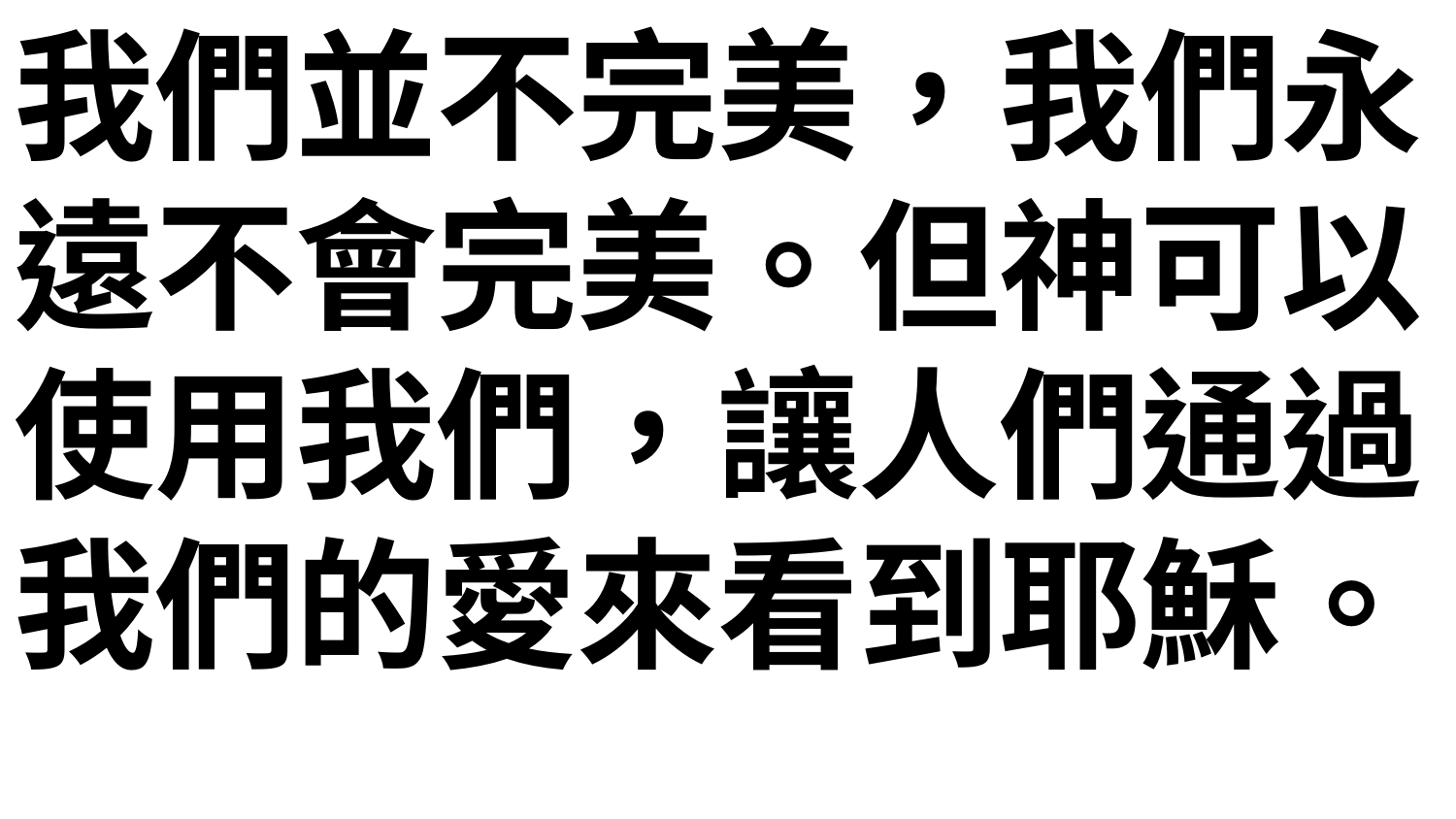

我們並不完美，我們永遠不會完美。但神可以使用我們，讓人們通過我們的愛來看到耶穌。